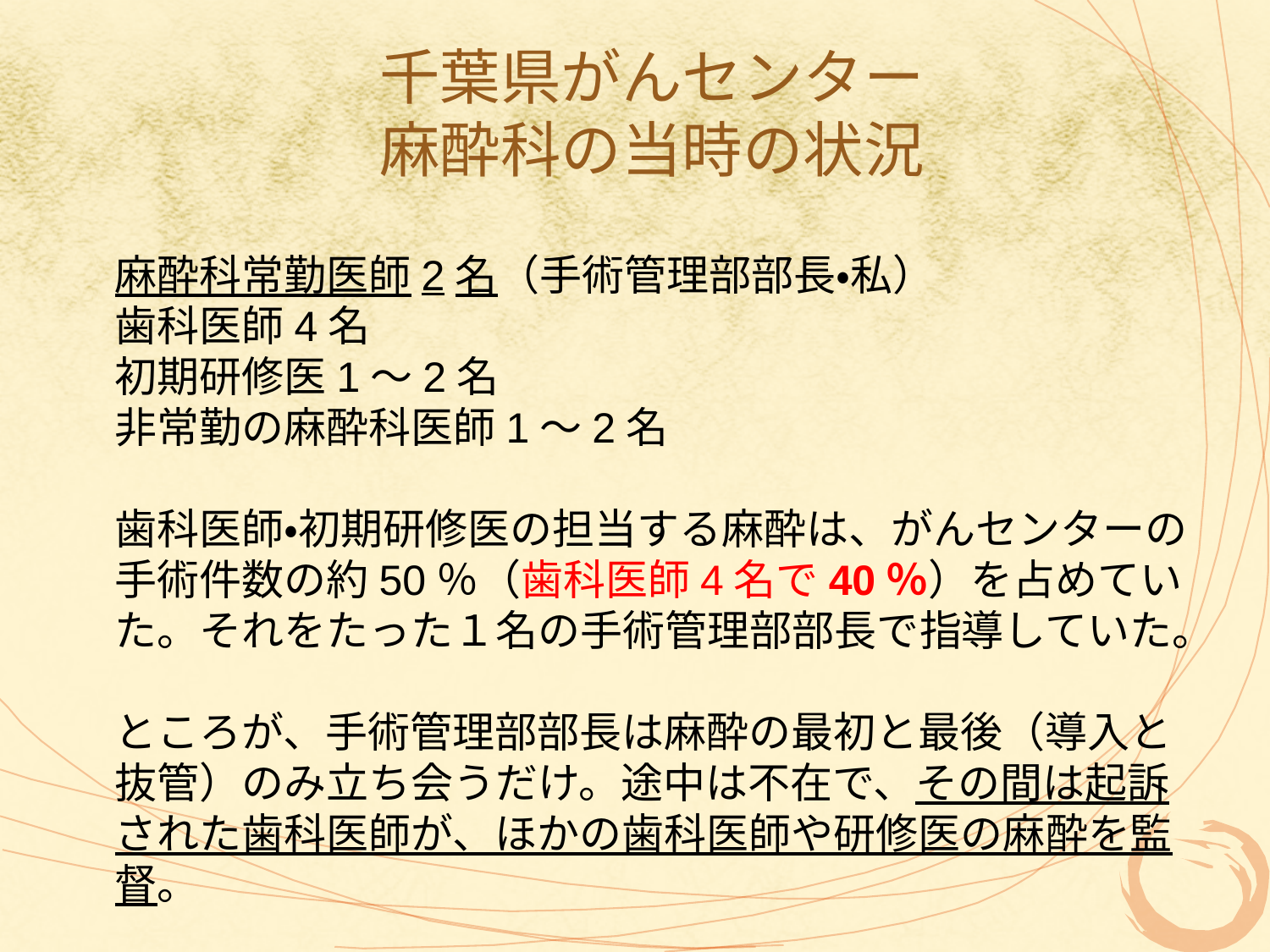

# 千葉県がんセンター 麻酔科の当時の状況
麻酔科常勤医師2名（手術管理部部長・私）
歯科医師4名
初期研修医1～2名
非常勤の麻酔科医師1～2名

歯科医師・初期研修医の担当する麻酔は、がんセンターの手術件数の約50％（歯科医師4名で40％）を占めていた。それをたった１名の手術管理部部長で指導していた。

ところが、手術管理部部長は麻酔の最初と最後（導入と抜管）のみ立ち会うだけ。途中は不在で、その間は起訴された歯科医師が、ほかの歯科医師や研修医の麻酔を監督。